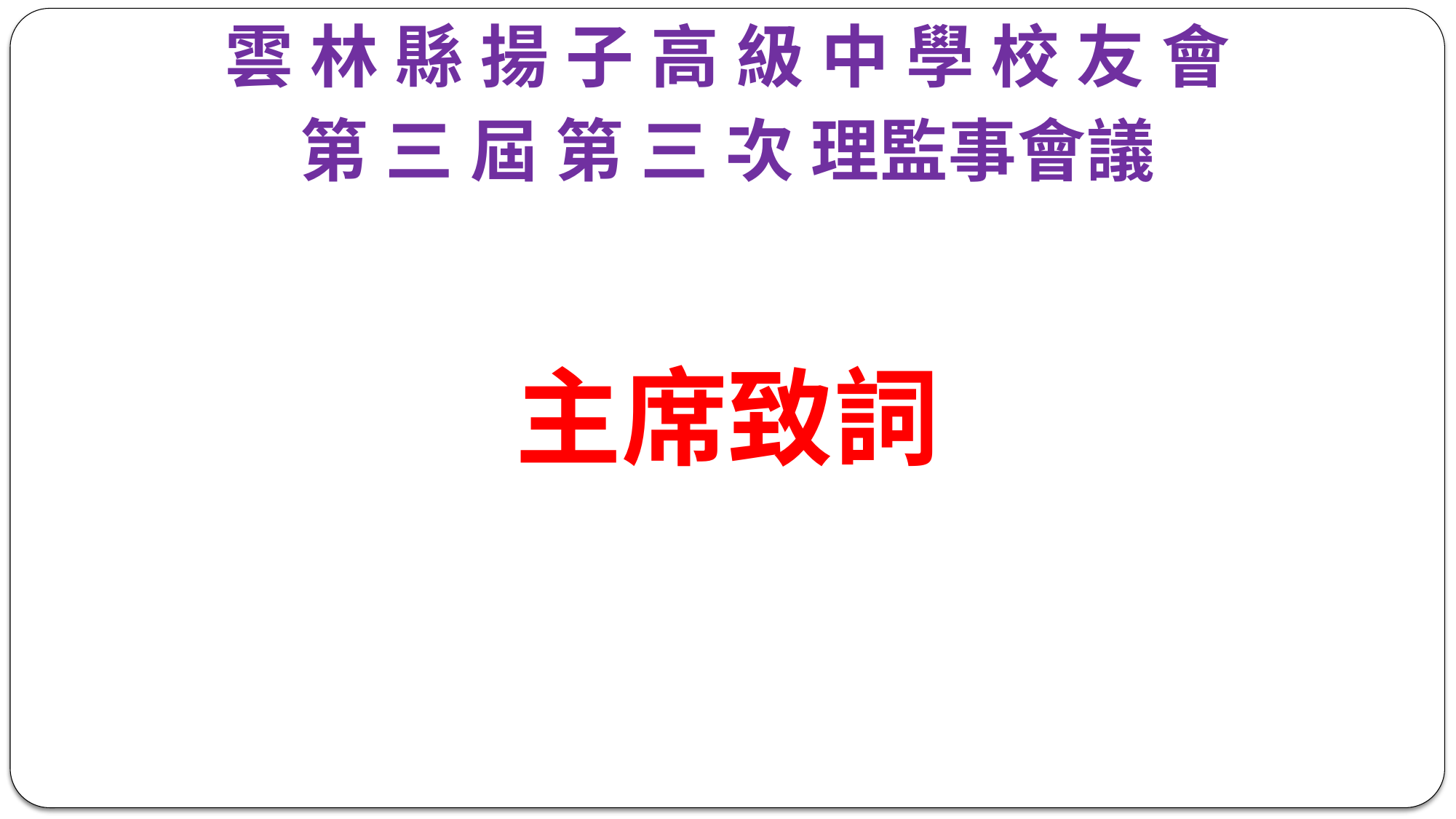

雲 林 縣 揚 子 高 級 中 學 校 友 會
第 三 屆 第 三 次 理監事會議
# 主席致詞